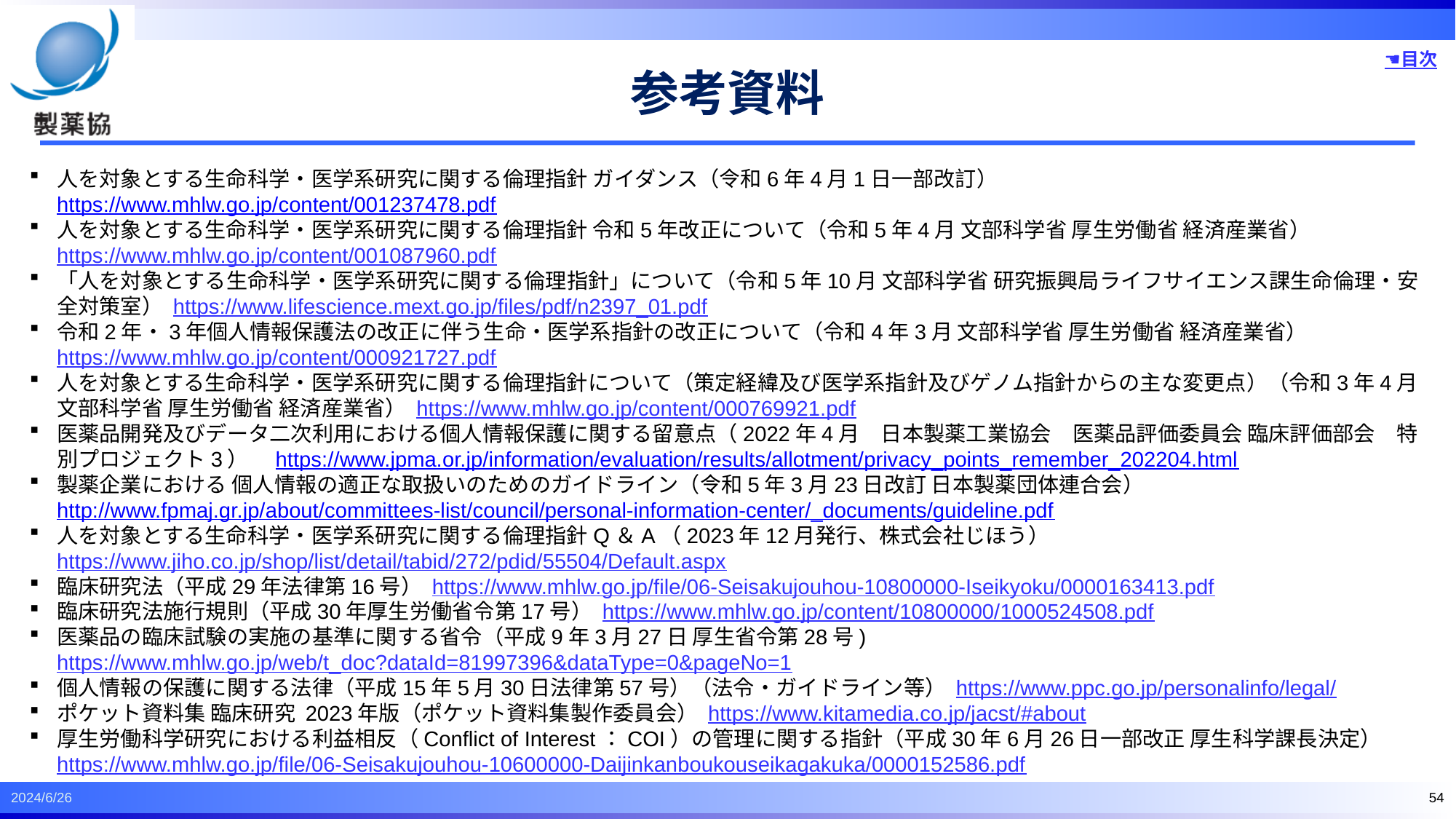

☚目次
# 参考資料
人を対象とする生命科学・医学系研究に関する倫理指針 ガイダンス（令和6年4月1日一部改訂） https://www.mhlw.go.jp/content/001237478.pdf
人を対象とする生命科学・医学系研究に関する倫理指針 令和5年改正について（令和5年4月 文部科学省 厚生労働省 経済産業省）https://www.mhlw.go.jp/content/001087960.pdf
「人を対象とする生命科学・医学系研究に関する倫理指針」について（令和5年10月 文部科学省 研究振興局ライフサイエンス課生命倫理・安全対策室） https://www.lifescience.mext.go.jp/files/pdf/n2397_01.pdf
令和2年・3年個人情報保護法の改正に伴う生命・医学系指針の改正について（令和4年3月 文部科学省 厚生労働省 経済産業省）https://www.mhlw.go.jp/content/000921727.pdf
人を対象とする生命科学・医学系研究に関する倫理指針について（策定経緯及び医学系指針及びゲノム指針からの主な変更点）（令和3年4月 文部科学省 厚生労働省 経済産業省） https://www.mhlw.go.jp/content/000769921.pdf
医薬品開発及びデータ二次利用における個人情報保護に関する留意点（2022年4月　日本製薬工業協会　医薬品評価委員会 臨床評価部会　特別プロジェクト3）　https://www.jpma.or.jp/information/evaluation/results/allotment/privacy_points_remember_202204.html
製薬企業における 個人情報の適正な取扱いのためのガイドライン（令和5年3月23日改訂 日本製薬団体連合会）　http://www.fpmaj.gr.jp/about/committees-list/council/personal-information-center/_documents/guideline.pdf
人を対象とする生命科学・医学系研究に関する倫理指針Q＆A（2023年12月発行、株式会社じほう）https://www.jiho.co.jp/shop/list/detail/tabid/272/pdid/55504/Default.aspx
臨床研究法（平成29年法律第16号） https://www.mhlw.go.jp/file/06-Seisakujouhou-10800000-Iseikyoku/0000163413.pdf
臨床研究法施行規則（平成30年厚生労働省令第17号） https://www.mhlw.go.jp/content/10800000/1000524508.pdf
医薬品の臨床試験の実施の基準に関する省令（平成9年3月27日 厚生省令第28号)　https://www.mhlw.go.jp/web/t_doc?dataId=81997396&dataType=0&pageNo=1
個人情報の保護に関する法律（平成15年5月30日法律第57号）（法令・ガイドライン等） https://www.ppc.go.jp/personalinfo/legal/
ポケット資料集 臨床研究 2023年版（ポケット資料集製作委員会） https://www.kitamedia.co.jp/jacst/#about
厚生労働科学研究における利益相反（Conflict of Interest：COI）の管理に関する指針（平成30年6月26日一部改正 厚生科学課長決定）https://www.mhlw.go.jp/file/06-Seisakujouhou-10600000-Daijinkanboukouseikagakuka/0000152586.pdf

2024/6/26
54